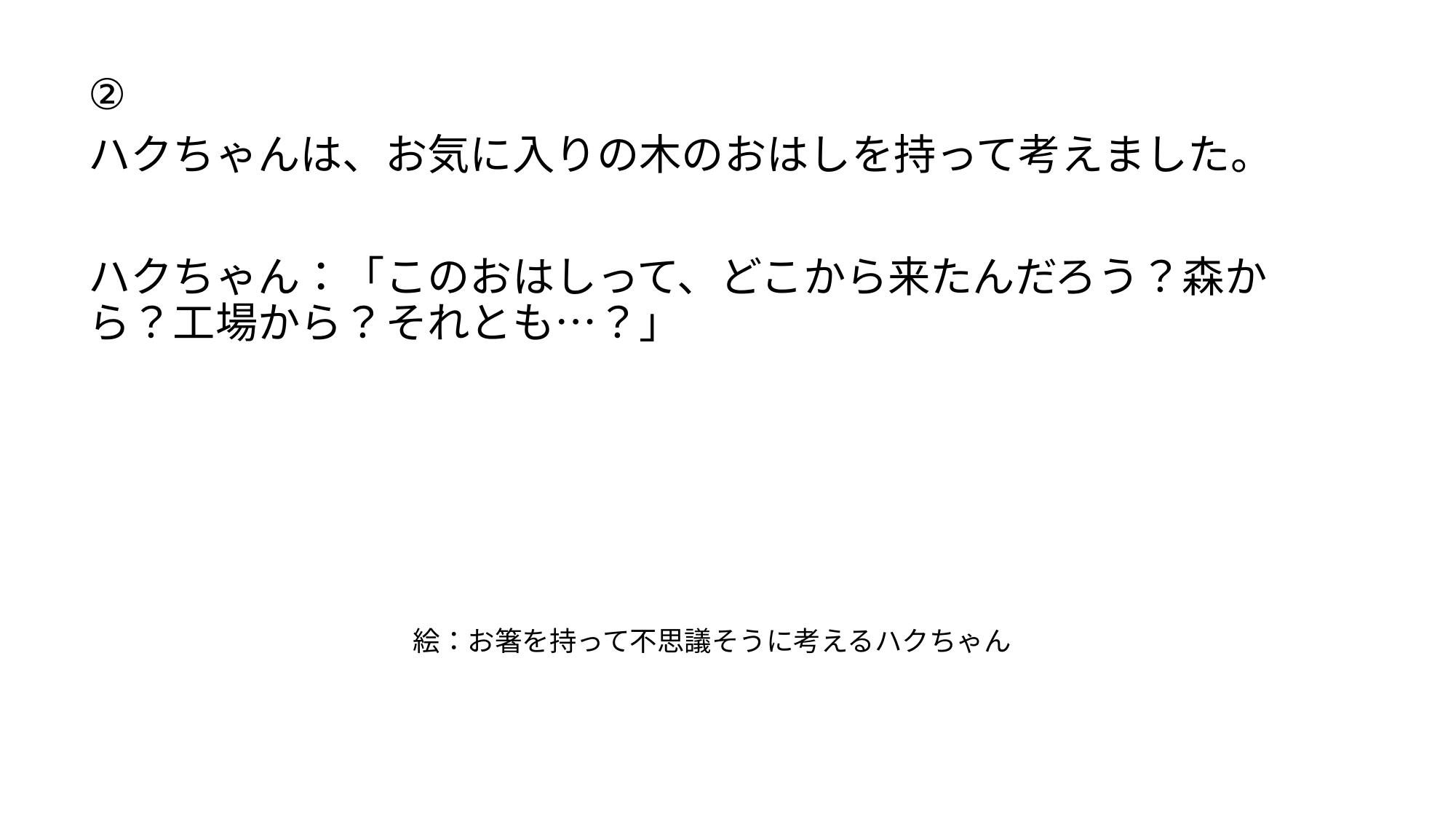

②
ハクちゃんは、お気に入りの木のおはしを持って考えました。

ハクちゃん：「このおはしって、どこから来たんだろう？森から？工場から？それとも…？」

絵：お箸を持って不思議そうに考えるハクちゃん